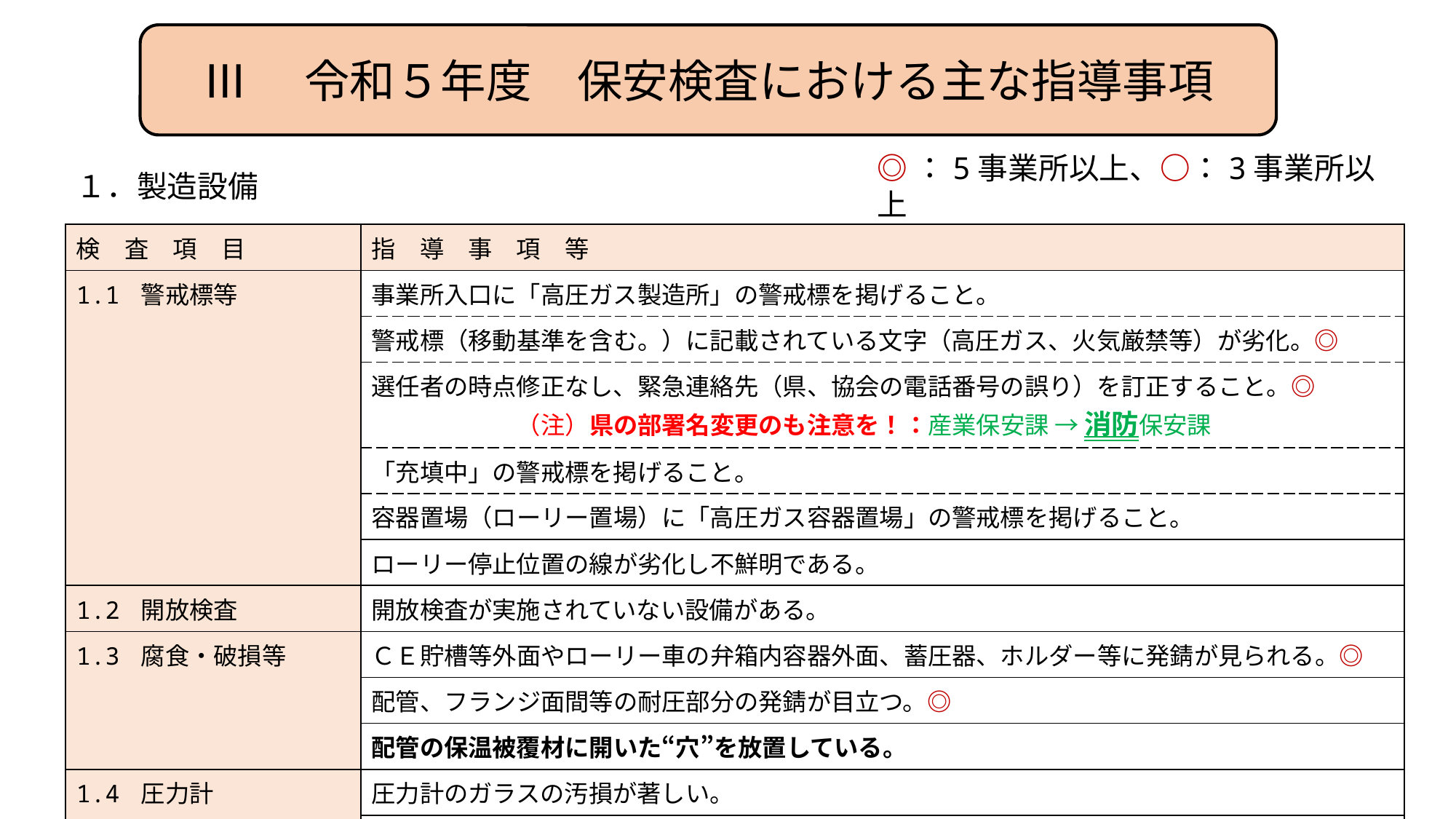

Ⅲ　令和５年度　保安検査における主な指導事項
１．製造設備
◎：5事業所以上、○：3事業所以上
| 検　査　項　目 | 指　導　事　項　等 |
| --- | --- |
| 1.1 警戒標等 | 事業所入口に「高圧ガス製造所」の警戒標を掲げること。 |
|  | 警戒標（移動基準を含む。）に記載されている文字（高圧ガス、火気厳禁等）が劣化。◎ |
|  | 選任者の時点修正なし、緊急連絡先（県、協会の電話番号の誤り）を訂正すること。◎ 　　　　　　（注）県の部署名変更のも注意を！：産業保安課 → 消防保安課 |
|  | 「充填中」の警戒標を掲げること。 |
|  | 容器置場（ローリー置場）に「高圧ガス容器置場」の警戒標を掲げること。 |
|  | ローリー停止位置の線が劣化し不鮮明である。 |
| 1.2 開放検査 | 開放検査が実施されていない設備がある。 |
| 1.3 腐食・破損等 | ＣＥ貯槽等外面やローリー車の弁箱内容器外面、蓄圧器、ホルダー等に発錆が見られる。◎ |
|  | 配管、フランジ面間等の耐圧部分の発錆が目立つ。◎ |
|  | 配管の保温被覆材に開いた“穴”を放置している。 |
| 1.4 圧力計 | 圧力計のガラスの汚損が著しい。 |
|  | マーキングすること。マーキング方法に不統一が見られる。○ |